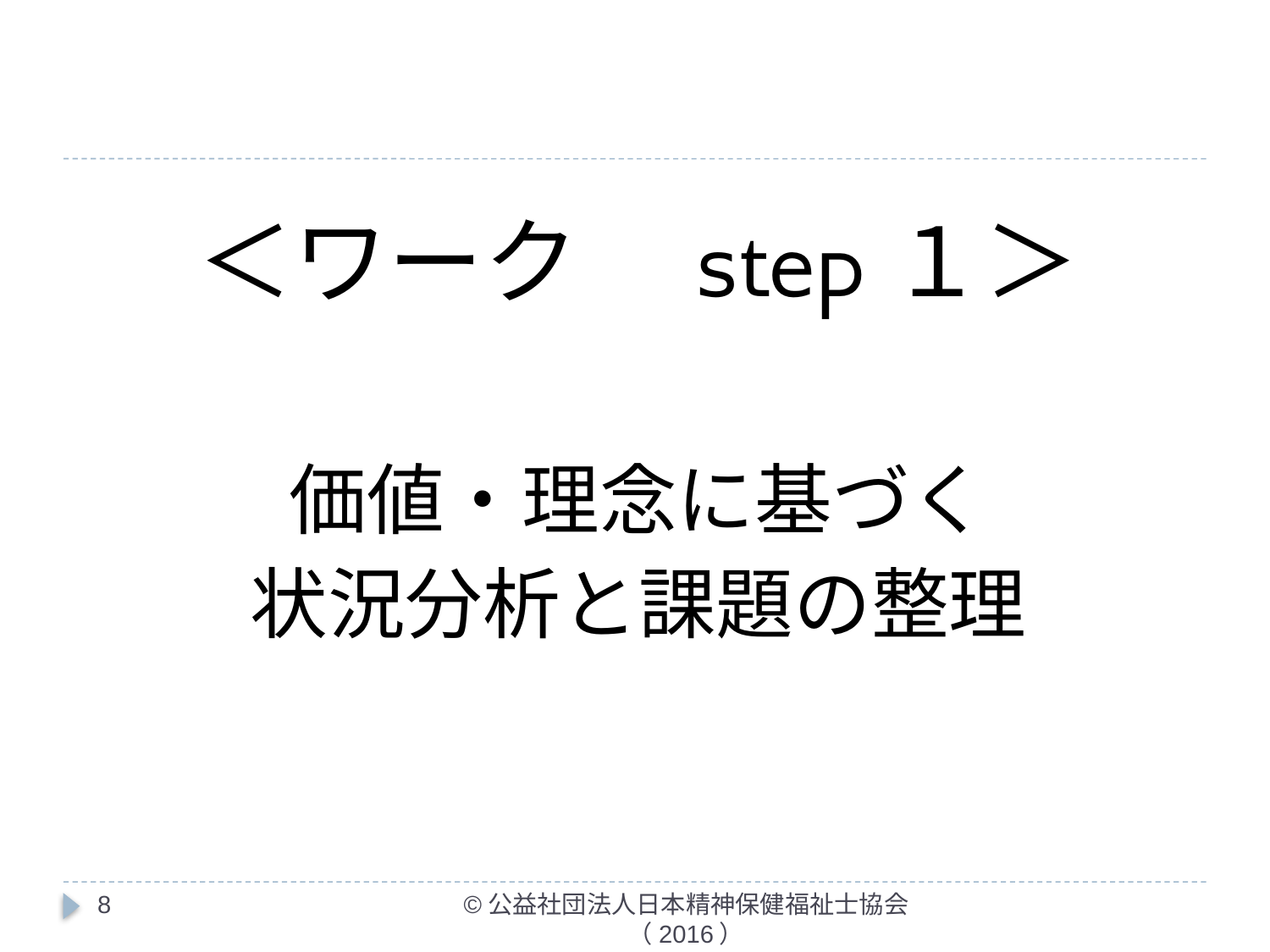

＜ワーク　step１＞

価値・理念に基づく
状況分析と課題の整理
8
©公益社団法人日本精神保健福祉士協会（2016）